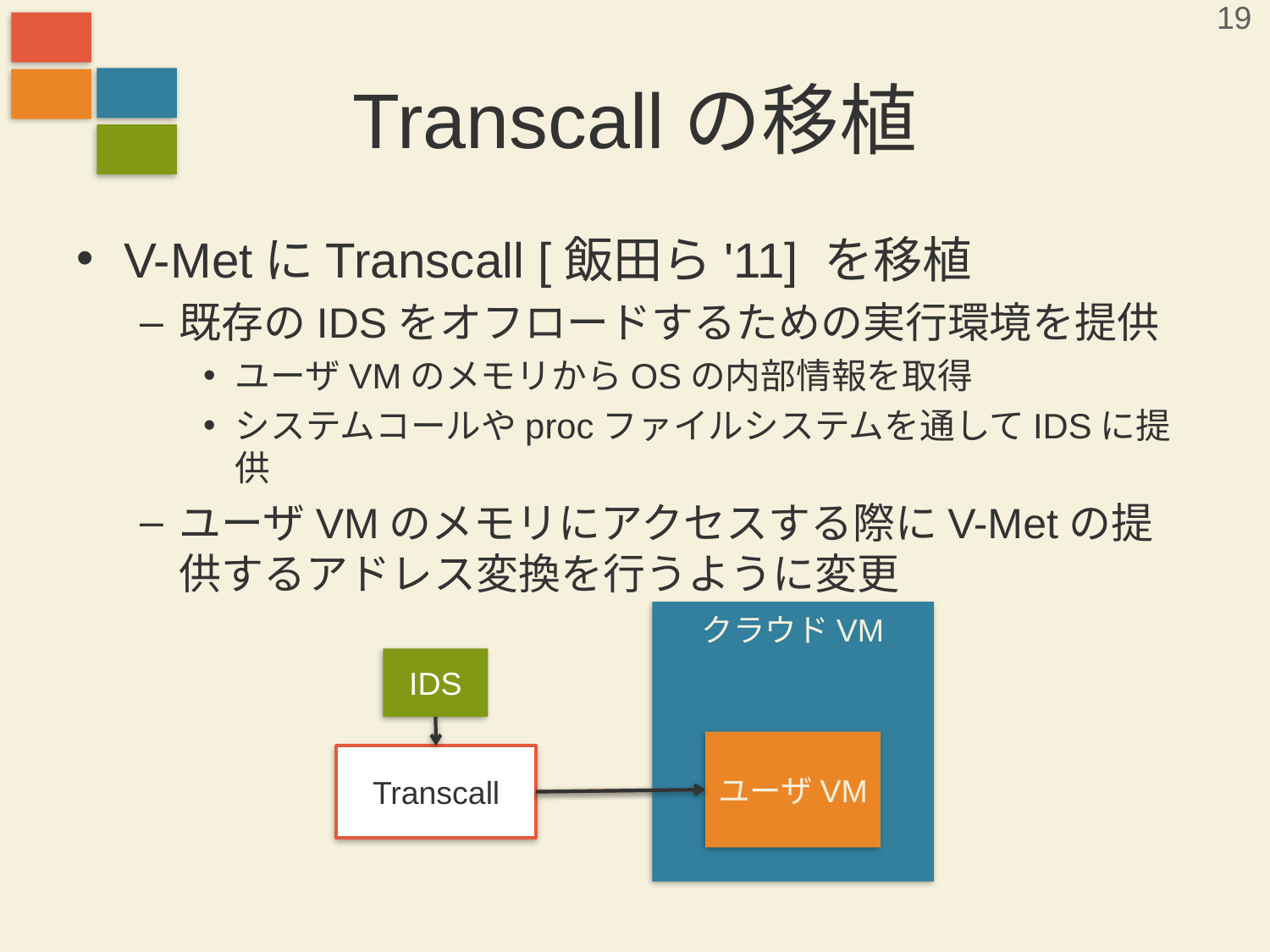

19
# Transcallの移植
V-MetにTranscall [飯田ら'11] を移植
既存のIDSをオフロードするための実行環境を提供
ユーザVMのメモリからOSの内部情報を取得
システムコールやprocファイルシステムを通してIDSに提供
ユーザVMのメモリにアクセスする際にV-Metの提供するアドレス変換を行うように変更

クラウドVM
IDS

ユーザVM
Transcall